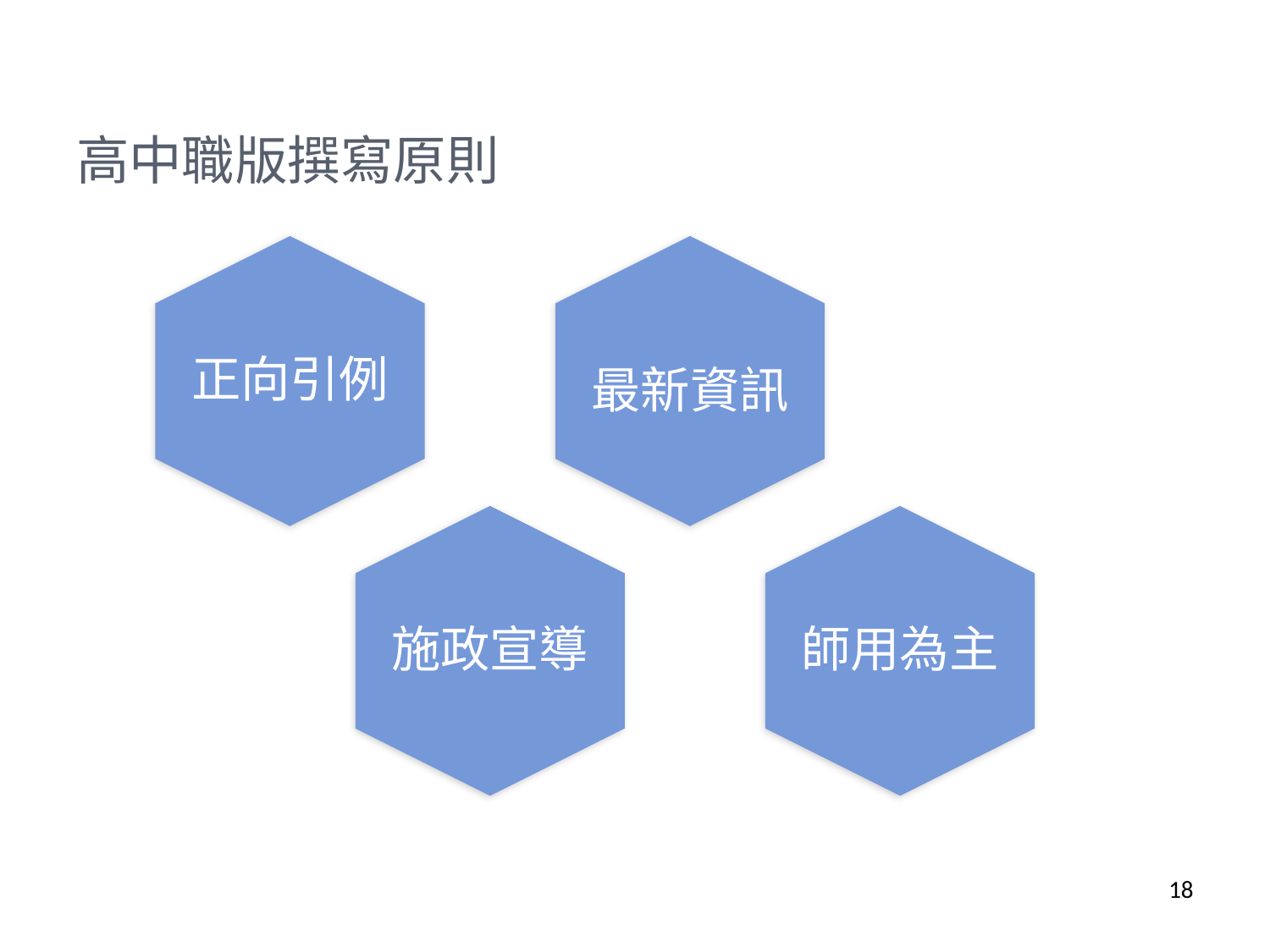

# 高中職版撰寫原則

正向引例

最新資訊

施政宣導

師用為主
18